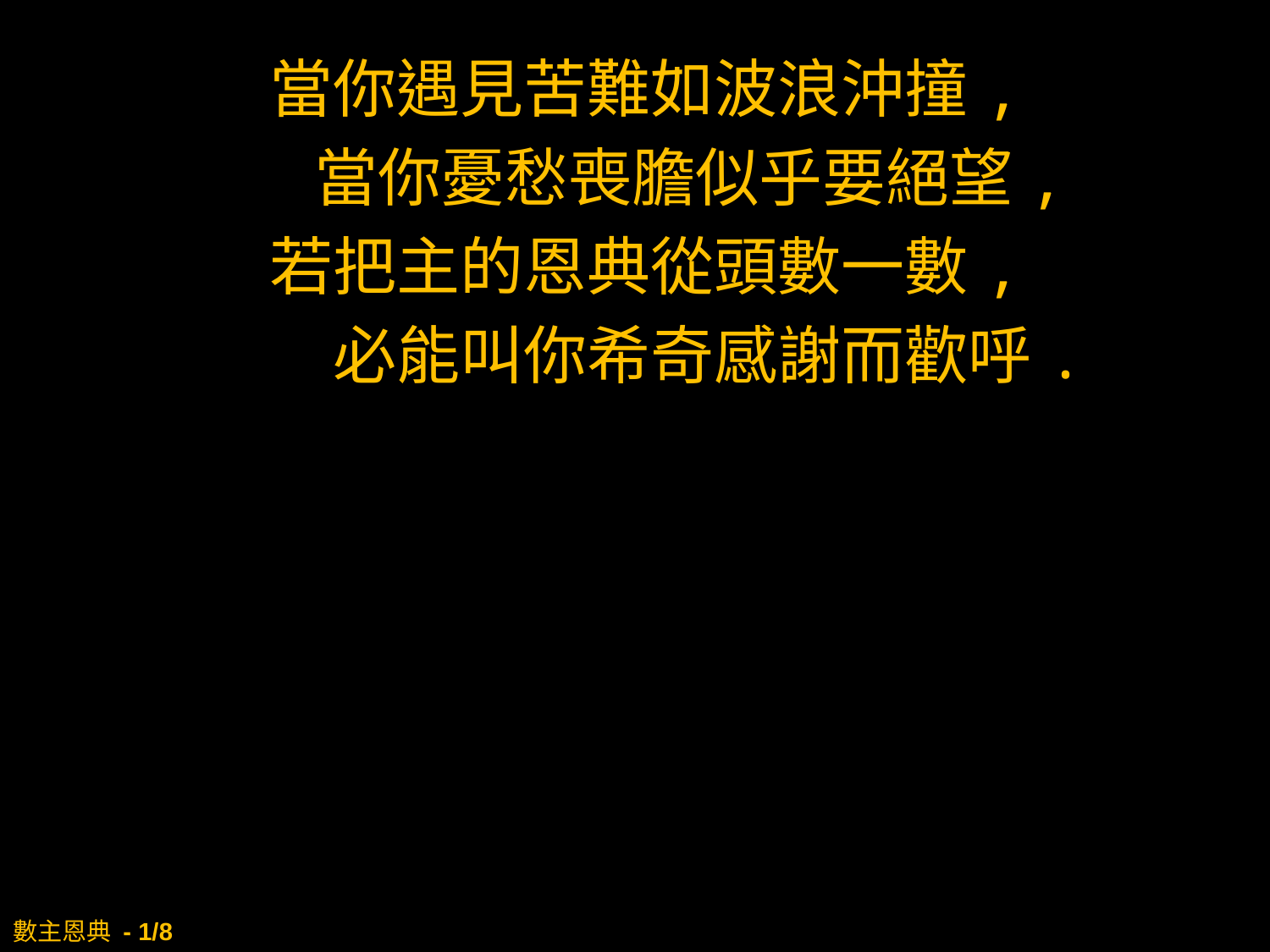

當你遇見苦難如波浪沖撞,
	當你憂愁喪膽似乎要絕望,
若把主的恩典從頭數一數,
	必能叫你希奇感謝而歡呼.

# 數主恩典 - 1/8